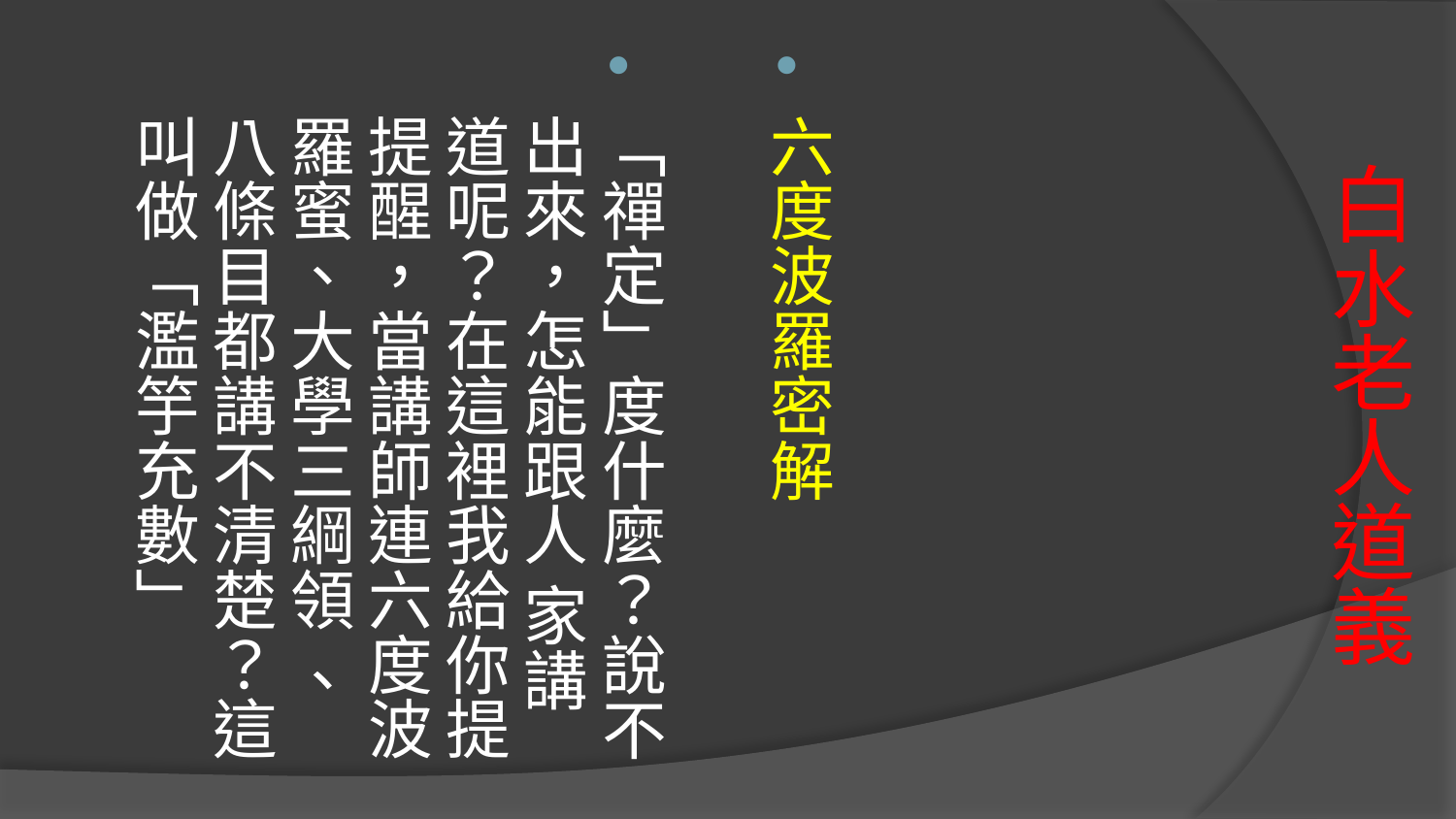

六度波羅密解
「禪定」度什麼？說不出來，怎能跟人 家講道呢？在這裡我給你提提醒，當講師連六度波羅蜜、大學三綱領 、八條目都講不清楚？這叫做「濫竽充數」

# 白水老人道義